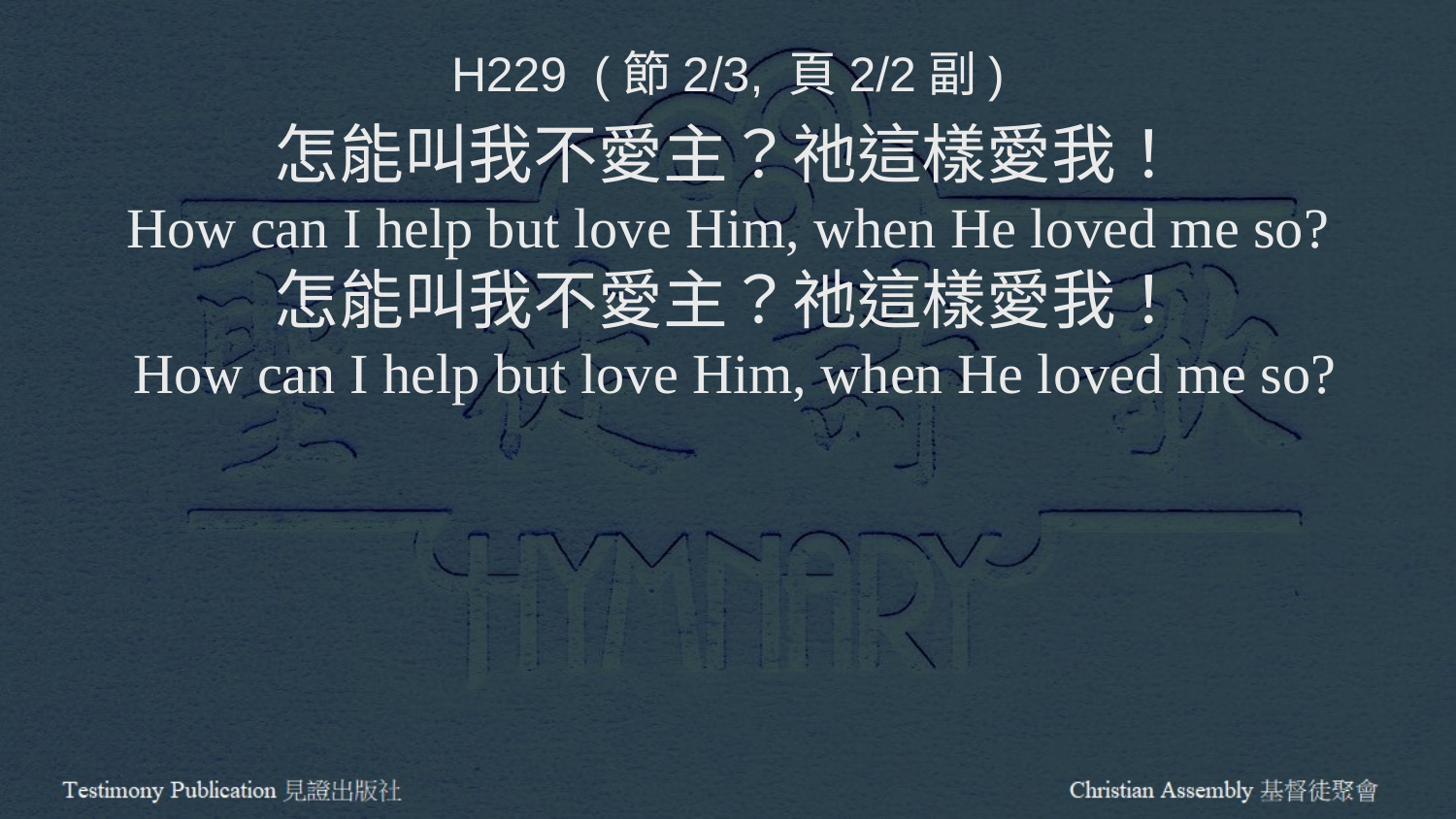

H229  (節2/3, 頁2/2副)
怎能叫我不愛主？祂這樣愛我！
How can I help but love Him, when He loved me so?
怎能叫我不愛主？祂這樣愛我！
 How can I help but love Him, when He loved me so?